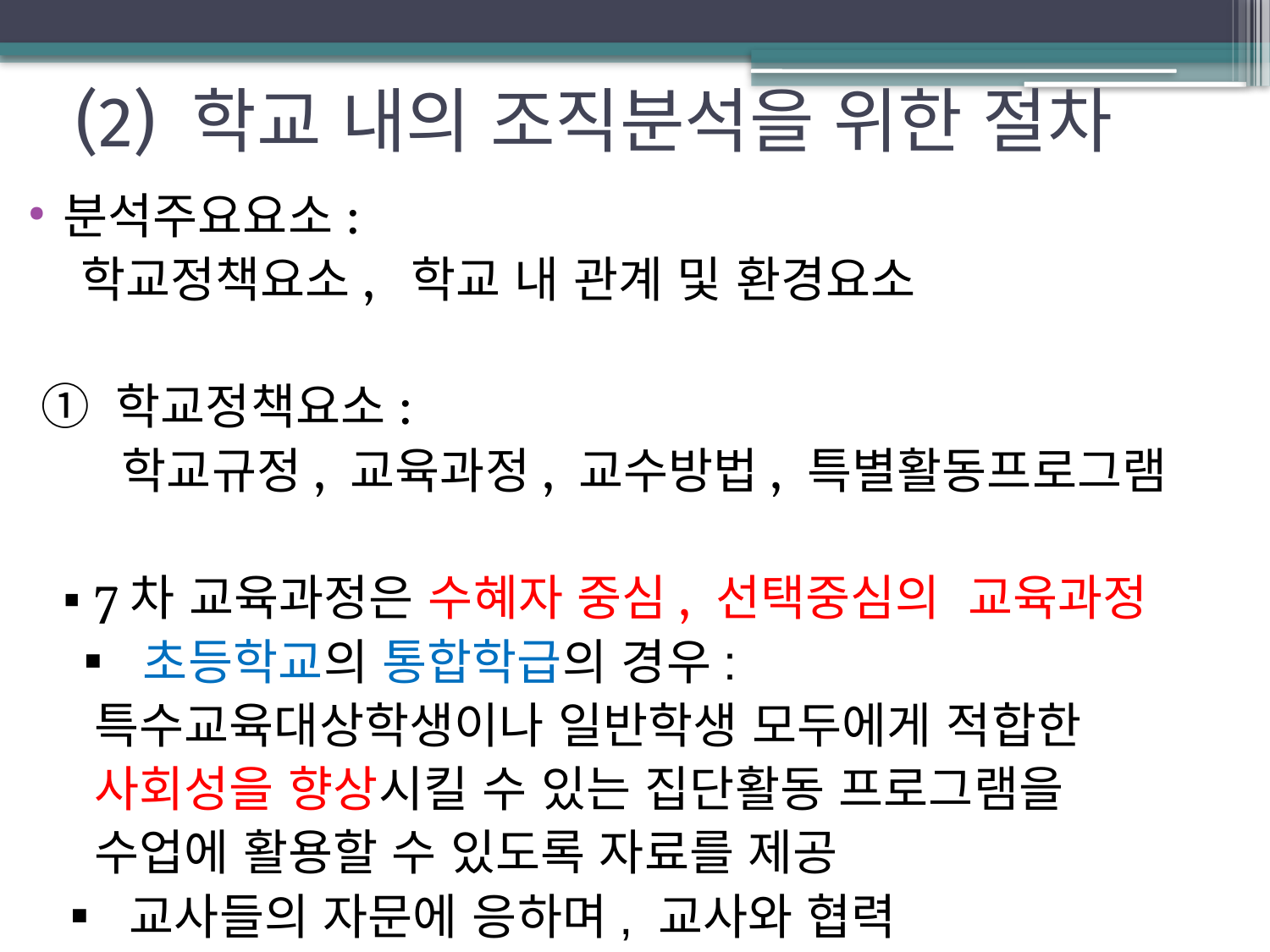

# (2) 학교 내의 조직분석을 위한 절차
분석주요요소:
   학교정책요소,  학교 내 관계 및 환경요소

 ① 학교정책요소:
      학교규정, 교육과정, 교수방법, 특별활동프로그램

   ▪ 7차 교육과정은 수혜자 중심, 선택중심의  교육과정
   ▪ 초등학교의 통합학급의 경우:
    특수교육대상학생이나 일반학생 모두에게 적합한
    사회성을 향상시킬 수 있는 집단활동 프로그램을
    수업에 활용할 수 있도록 자료를 제공
  ▪ 교사들의 자문에 응하며, 교사와 협력